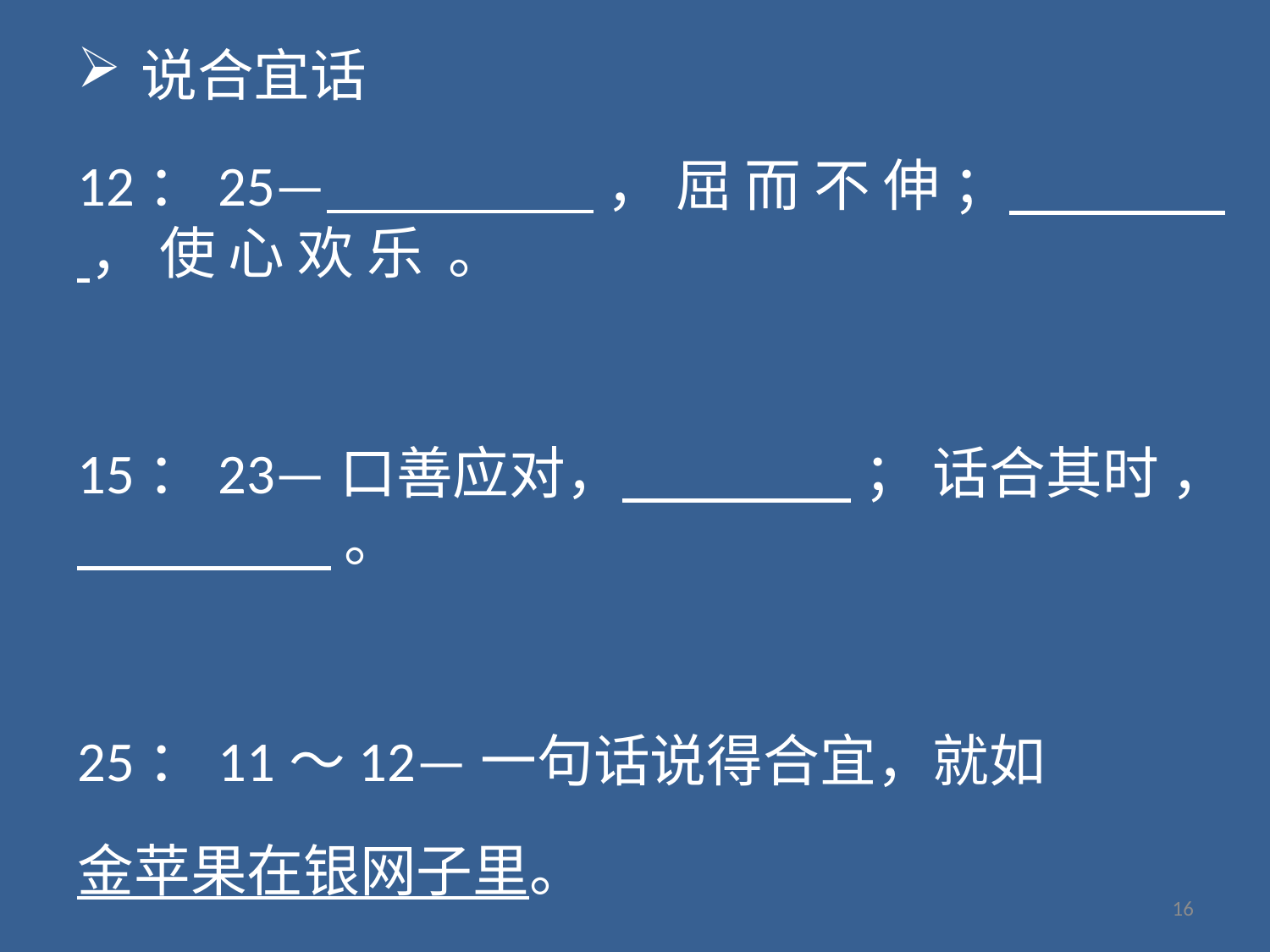

说合宜话
12：25—                     ， 屈 而 不 伸 ；                   ， 使 心 欢 乐  。

15：23—口善应对，                   ； 话合其时 ，                     。

25：11～12—一句话说得合宜，就如
金苹果在银网子里。
16